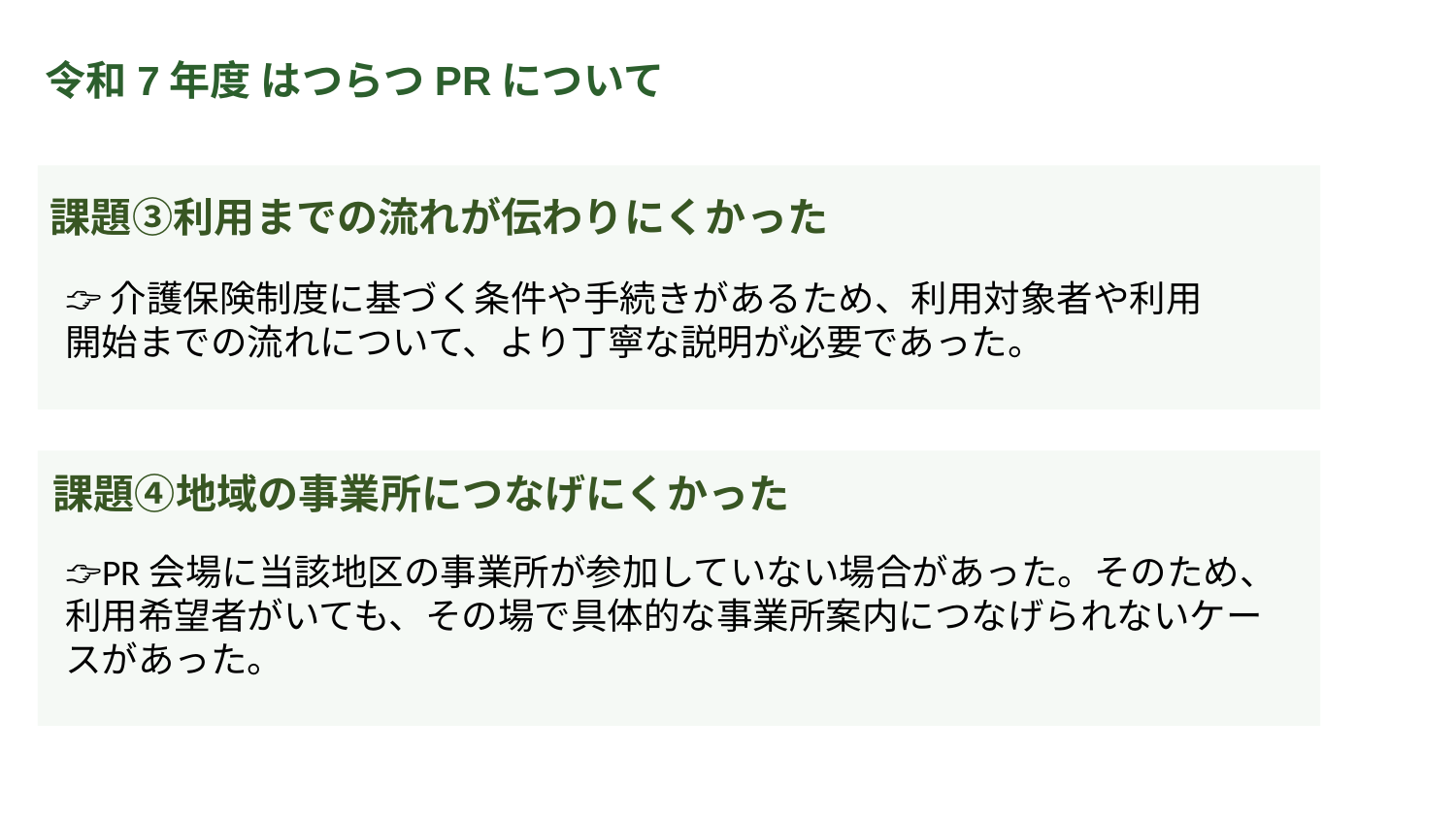

令和7年度 はつらつPRについて

課題③利用までの流れが伝わりにくかった
👉介護保険制度に基づく条件や手続きがあるため、利用対象者や利用開始までの流れについて、より丁寧な説明が必要であった。

課題④地域の事業所につなげにくかった
👉PR会場に当該地区の事業所が参加していない場合があった。そのため、利用希望者がいても、その場で具体的な事業所案内につなげられないケースがあった。